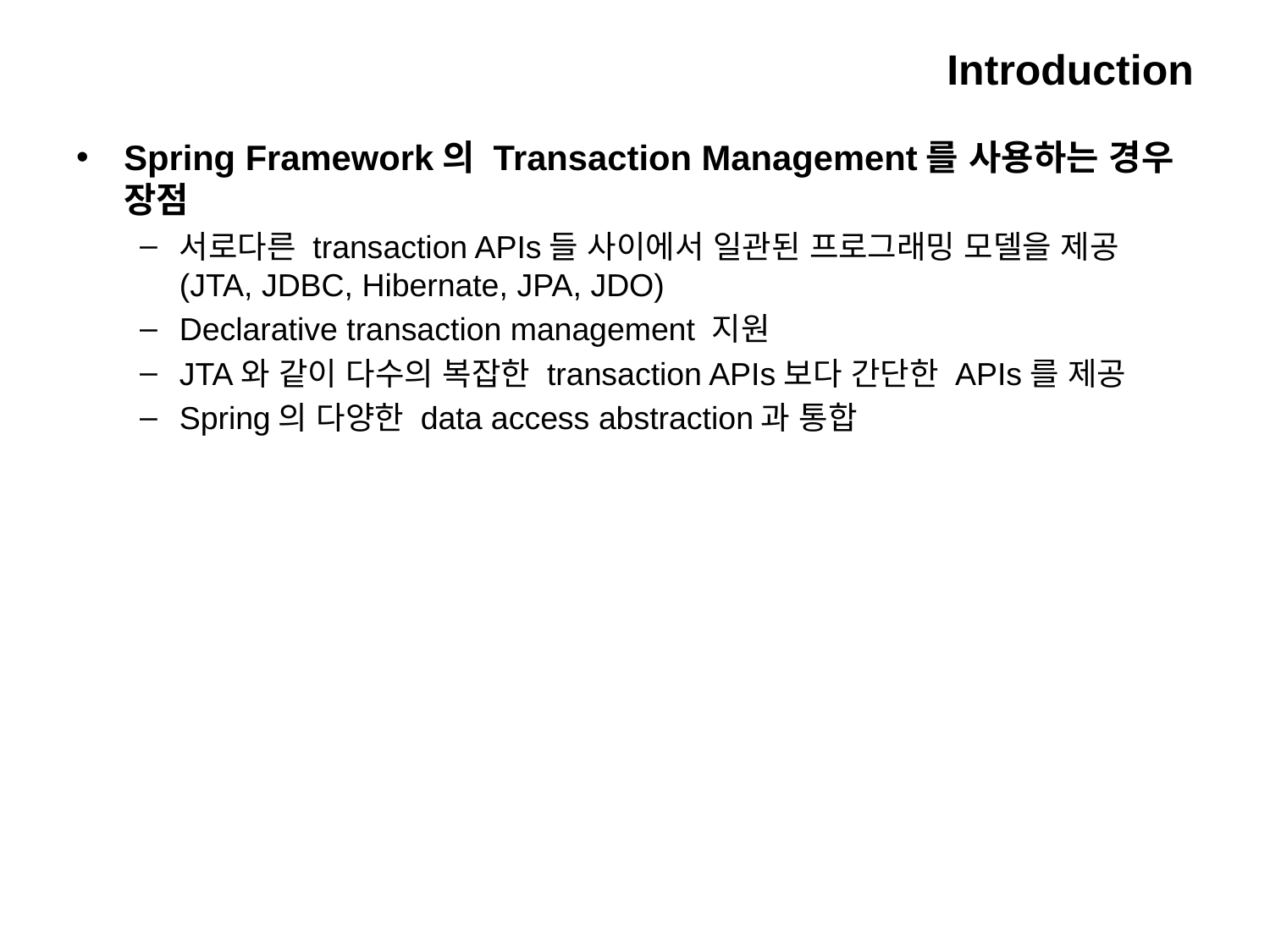

# Introduction
Spring Framework의 Transaction Management를 사용하는 경우 장점
서로다른 transaction APIs들 사이에서 일관된 프로그래밍 모델을 제공 (JTA, JDBC, Hibernate, JPA, JDO)
Declarative transaction management 지원
JTA와 같이 다수의 복잡한 transaction APIs보다 간단한 APIs를 제공
Spring의 다양한 data access abstraction과 통합